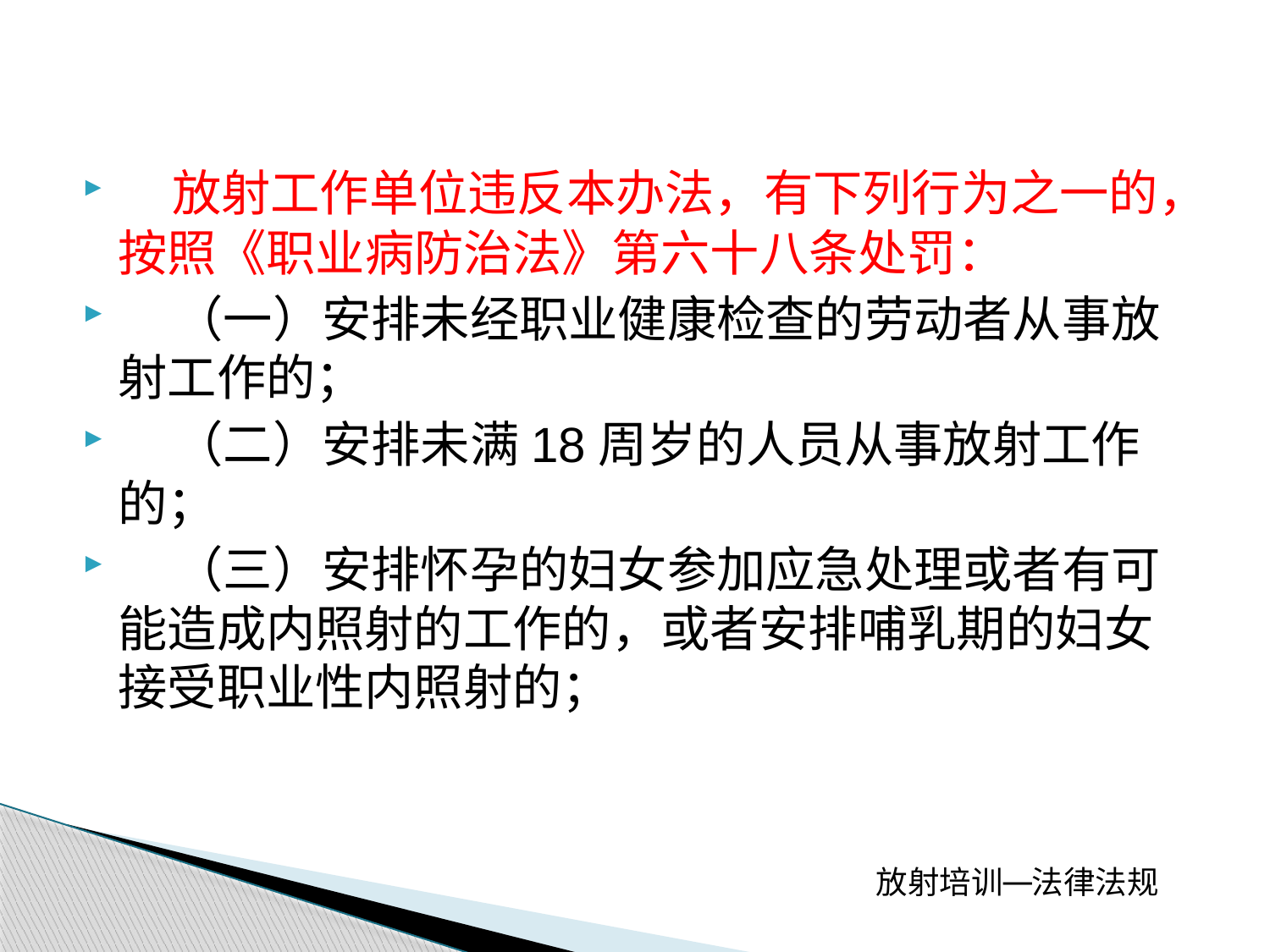

#
    放射工作单位违反本办法，有下列行为之一的，按照《职业病防治法》第六十八条处罚：
    （一）安排未经职业健康检查的劳动者从事放射工作的；
    （二）安排未满18周岁的人员从事放射工作的；
    （三）安排怀孕的妇女参加应急处理或者有可能造成内照射的工作的，或者安排哺乳期的妇女接受职业性内照射的；

放射培训—法律法规